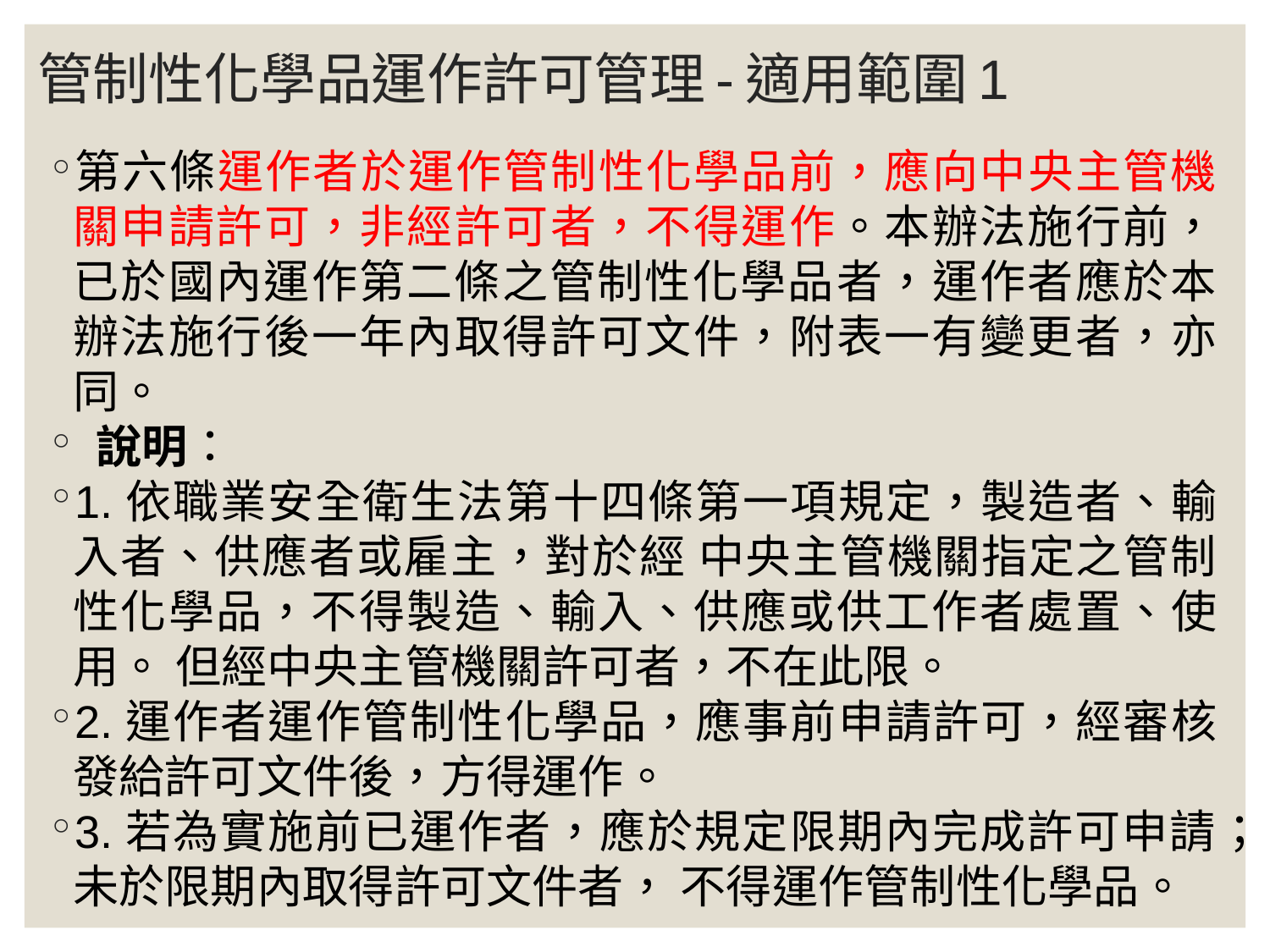

# 管制性化學品運作許可管理-適用範圍1
第六條運作者於運作管制性化學品前，應向中央主管機關申請許可，非經許可者，不得運作。本辦法施行前，已於國內運作第二條之管制性化學品者，運作者應於本辦法施行後一年內取得許可文件，附表一有變更者，亦同。
 說明：
1.依職業安全衛生法第十四條第一項規定，製造者、輸入者、供應者或雇主，對於經 中央主管機關指定之管制性化學品，不得製造、輸入、供應或供工作者處置、使用。 但經中央主管機關許可者，不在此限。
2.運作者運作管制性化學品，應事前申請許可，經審核發給許可文件後，方得運作。
3.若為實施前已運作者，應於規定限期內完成許可申請；未於限期內取得許可文件者， 不得運作管制性化學品。